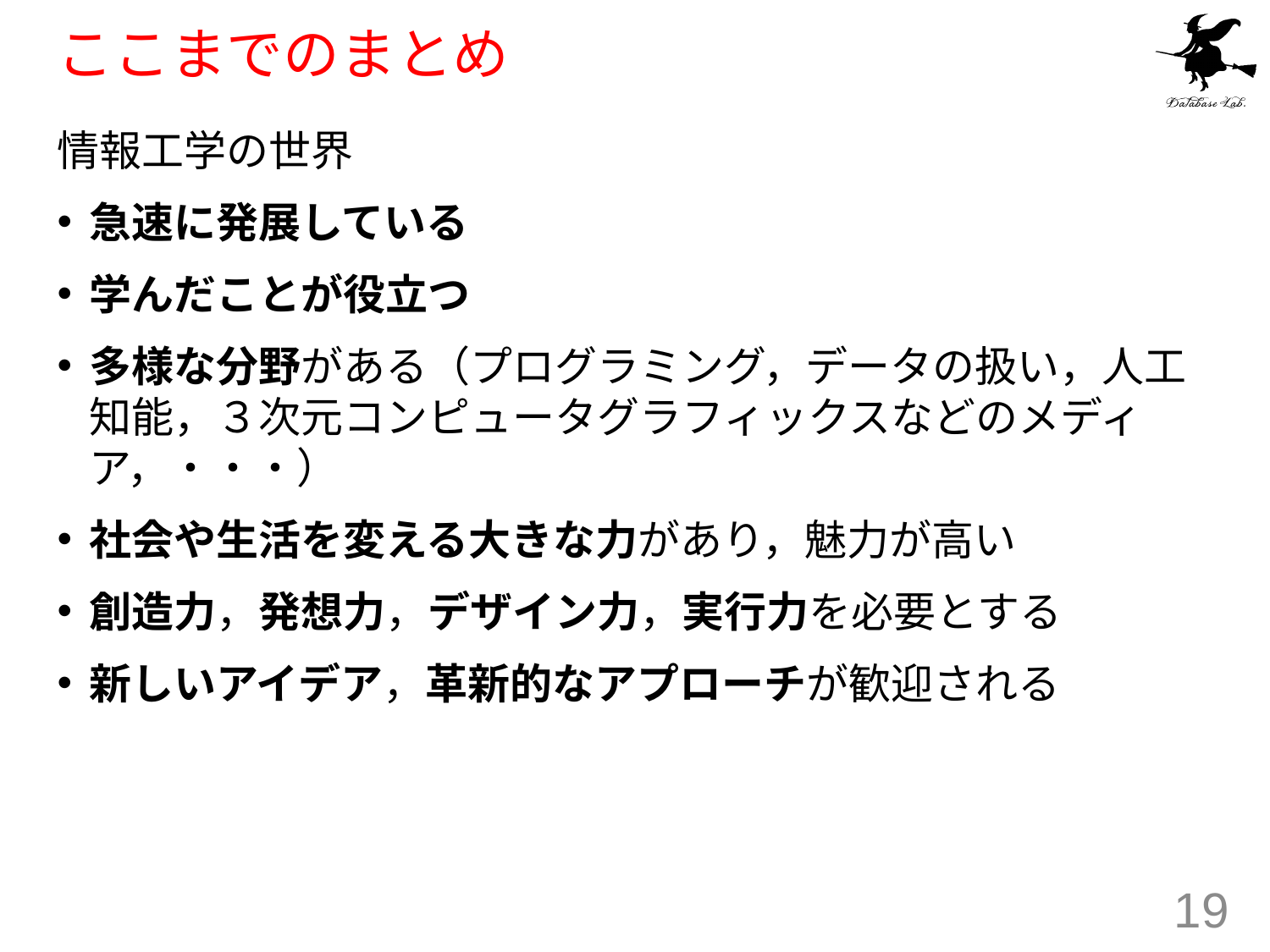

# ここまでのまとめ
情報工学の世界
急速に発展している
学んだことが役立つ
多様な分野がある（プログラミング，データの扱い，人工知能，３次元コンピュータグラフィックスなどのメディア，・・・）
社会や生活を変える大きな力があり，魅力が高い
創造力，発想力，デザイン力，実行力を必要とする
新しいアイデア，革新的なアプローチが歓迎される

19